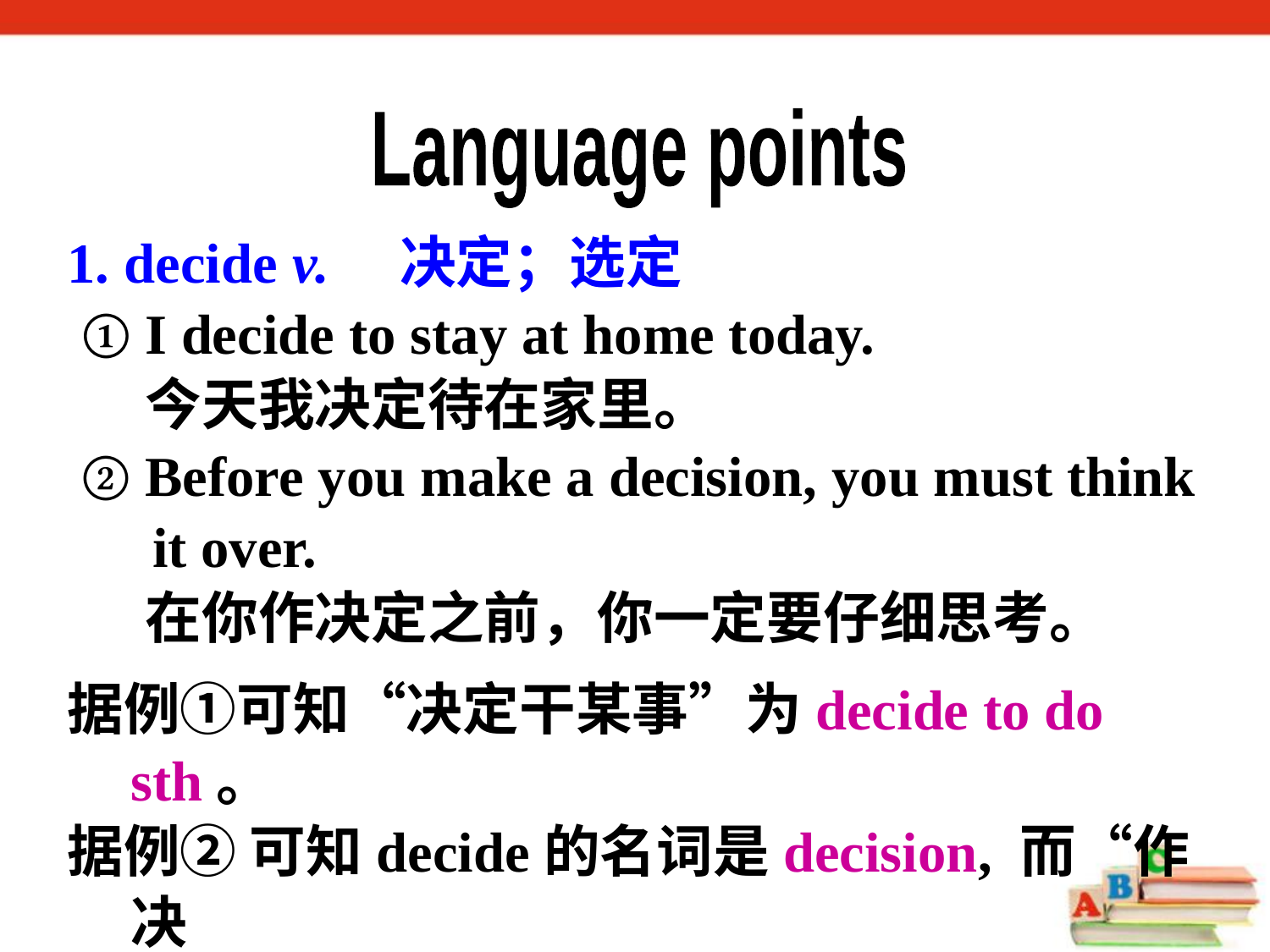

Language points
1. decide v.    决定；选定
 ① I decide to stay at home today.
     今天我决定待在家里。
 ② Before you make a decision, you must think
      it over.
     在你作决定之前，你一定要仔细思考。
据例①可知“决定干某事”为decide to do sth。
据例② 可知decide的名词是decision, 而“作决
定”是make a decision, 相当于动词decide。